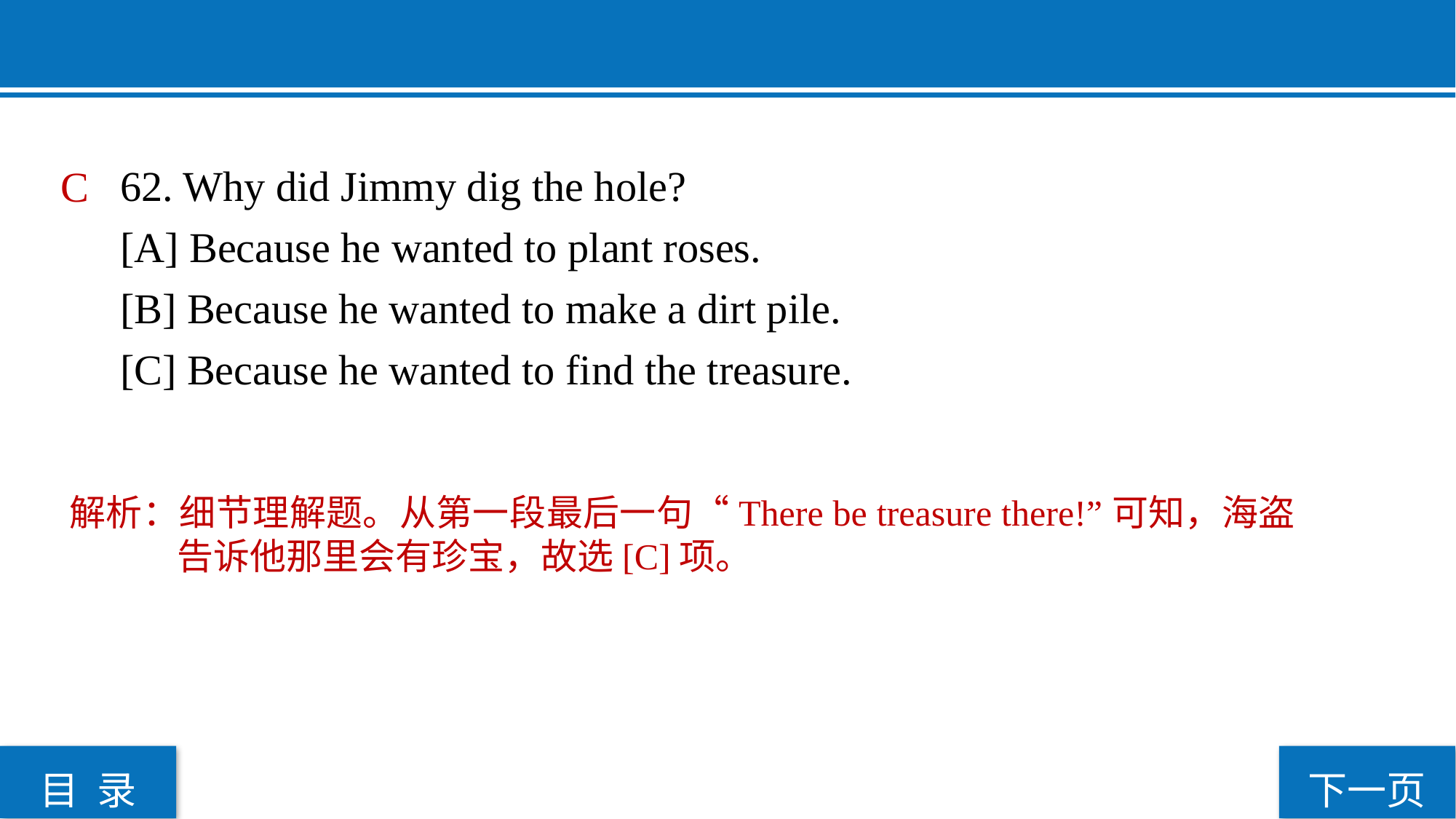

62. Why did Jimmy dig the hole?
[A] Because he wanted to plant roses.
[B] Because he wanted to make a dirt pile.
[C] Because he wanted to find the treasure.
C
解析：细节理解题。从第一段最后一句“There be treasure there!”可知，海盗告诉他那里会有珍宝，故选[C]项。